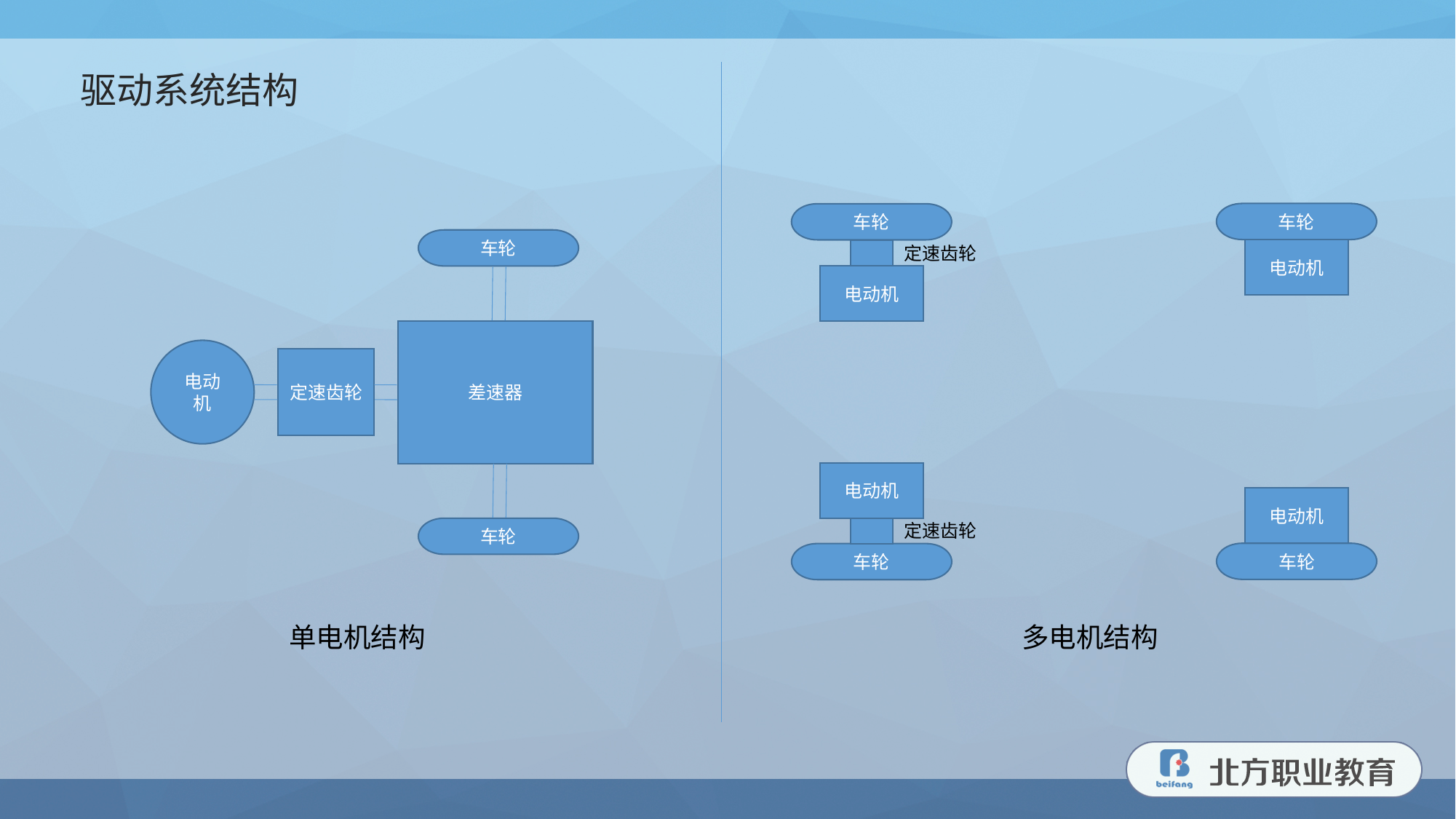

驱动系统结构
车轮
车轮
车轮
定速齿轮
电动机

电动机
差速器
电动机
定速齿轮
电动机
电动机
定速齿轮

车轮
车轮
车轮
单电机结构
多电机结构